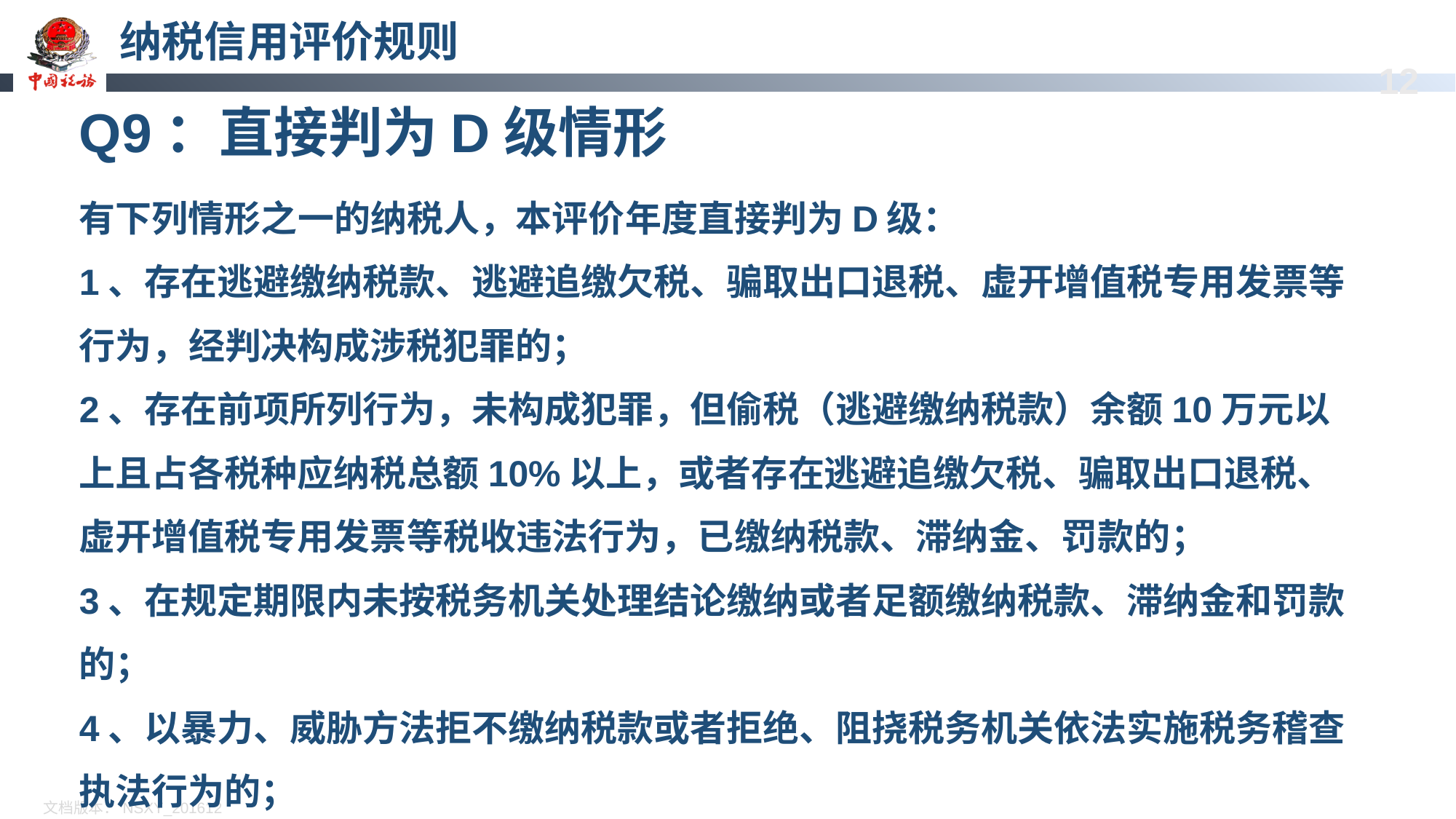

# 纳税信用评价规则
Q9：直接判为D级情形
有下列情形之一的纳税人，本评价年度直接判为D级：
1、存在逃避缴纳税款、逃避追缴欠税、骗取出口退税、虚开增值税专用发票等行为，经判决构成涉税犯罪的；
2、存在前项所列行为，未构成犯罪，但偷税（逃避缴纳税款）余额10万元以上且占各税种应纳税总额10%以上，或者存在逃避追缴欠税、骗取出口退税、虚开增值税专用发票等税收违法行为，已缴纳税款、滞纳金、罚款的；
3、在规定期限内未按税务机关处理结论缴纳或者足额缴纳税款、滞纳金和罚款的；
4、以暴力、威胁方法拒不缴纳税款或者拒绝、阻挠税务机关依法实施税务稽查执法行为的；